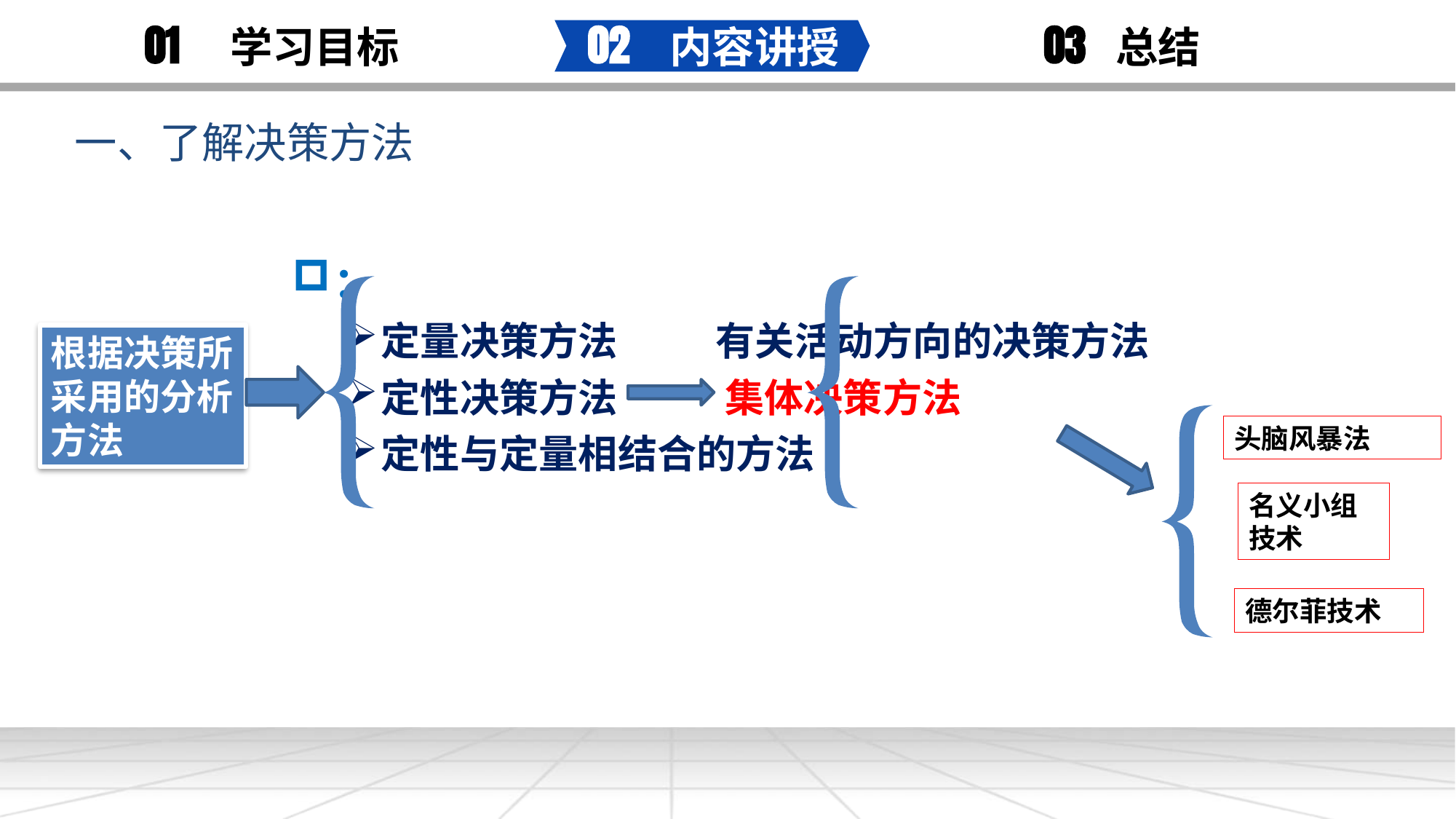

02   内容讲授
03  总结
01    学习目标

一、了解决策方法
添加
标题
：
定量决策方法           有关活动方向的决策方法
定性决策方法            集体决策方法
定性与定量相结合的方法

根据决策所采用的分析方法

头脑风暴法

名义小组技术
德尔菲技术